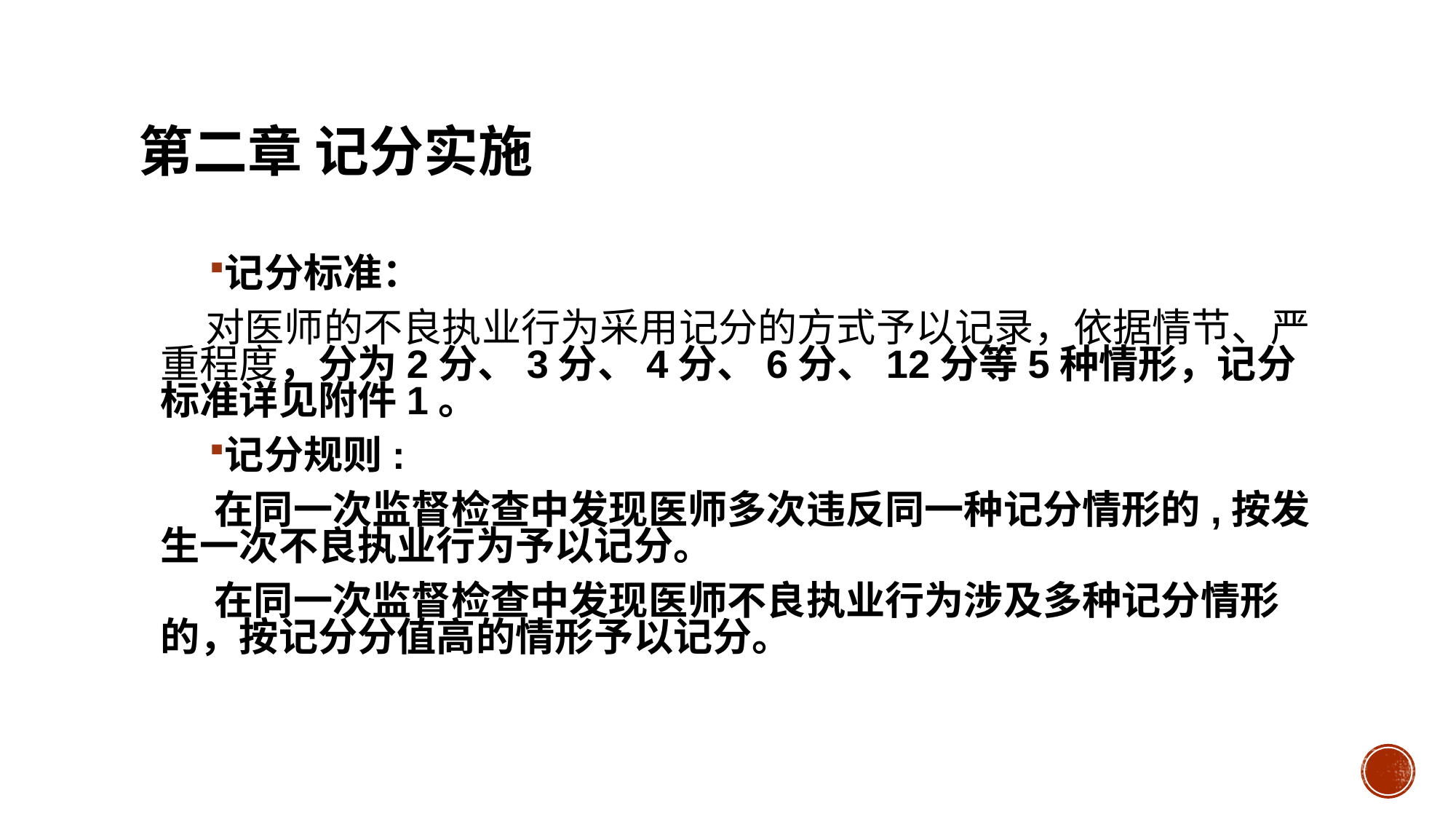

# 第二章 记分实施
记分标准：
    对医师的不良执业行为采用记分的方式予以记录，依据情节、严重程度，分为2分、3分、4分、6分、12分等5种情形，记分标准详见附件1。
记分规则:
     在同一次监督检查中发现医师多次违反同一种记分情形的,按发生一次不良执业行为予以记分。
     在同一次监督检查中发现医师不良执业行为涉及多种记分情形的，按记分分值高的情形予以记分。